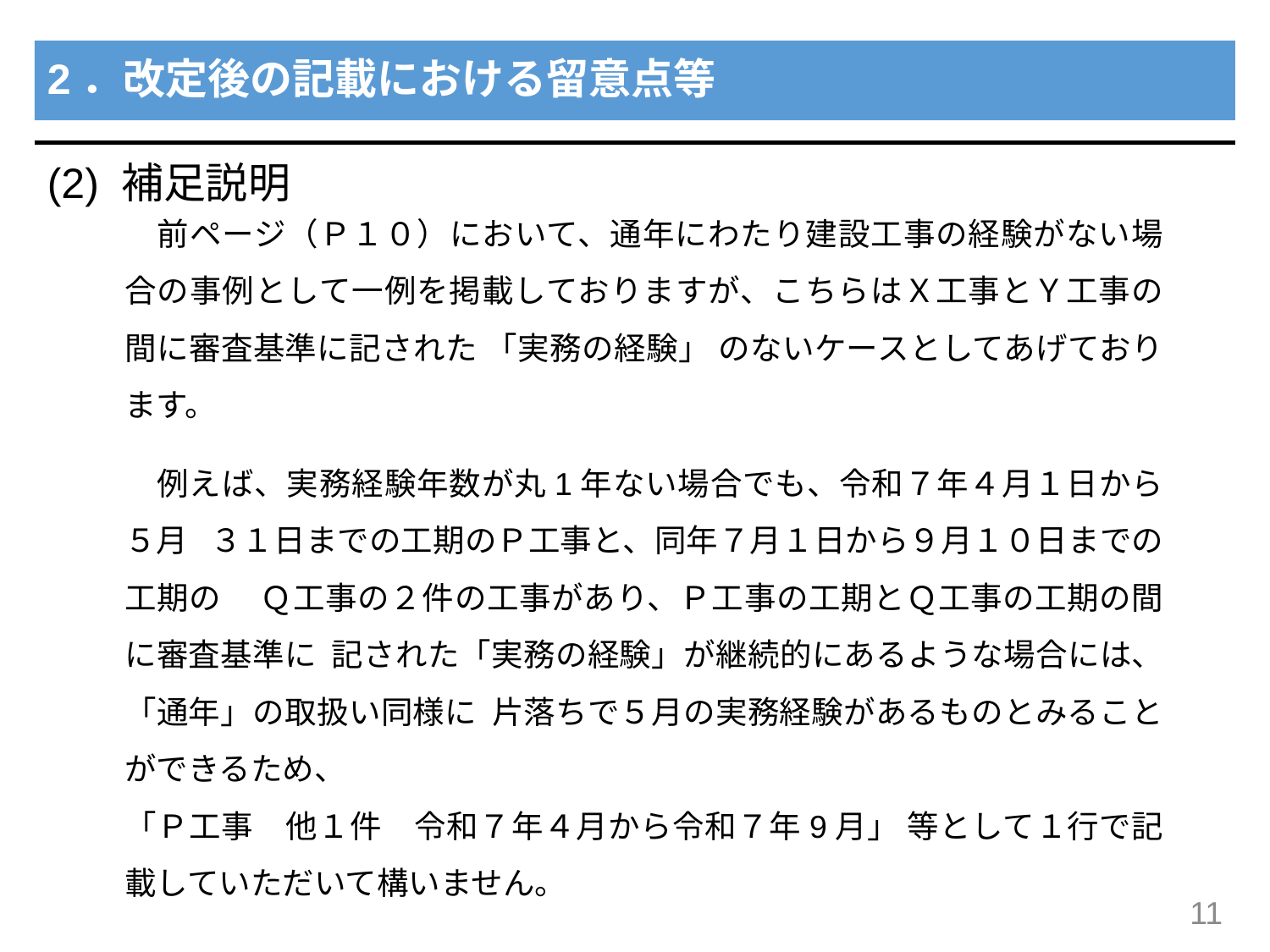

2．改定後の記載における留意点等
(2) 補足説明
　前ページ（Ｐ１０）において、通年にわたり建設工事の経験がない場合の事例として一例を掲載しておりますが、こちらはＸ工事とＹ工事の間に審査基準に記された 「実務の経験」 のないケースとしてあげております。

　例えば、実務経験年数が丸1年ない場合でも、令和７年４月１日から５月   ３１日までの工期のＰ工事と、同年７月１日から９月１０日までの工期の     Ｑ工事の２件の工事があり、Ｐ工事の工期とＱ工事の工期の間に審査基準に  記された「実務の経験」が継続的にあるような場合には、「通年」の取扱い同様に  片落ちで５月の実務経験があるものとみることができるため、
「Ｐ工事　他１件　令和７年４月から令和７年9月」 等として１行で記載していただいて構いません。
11